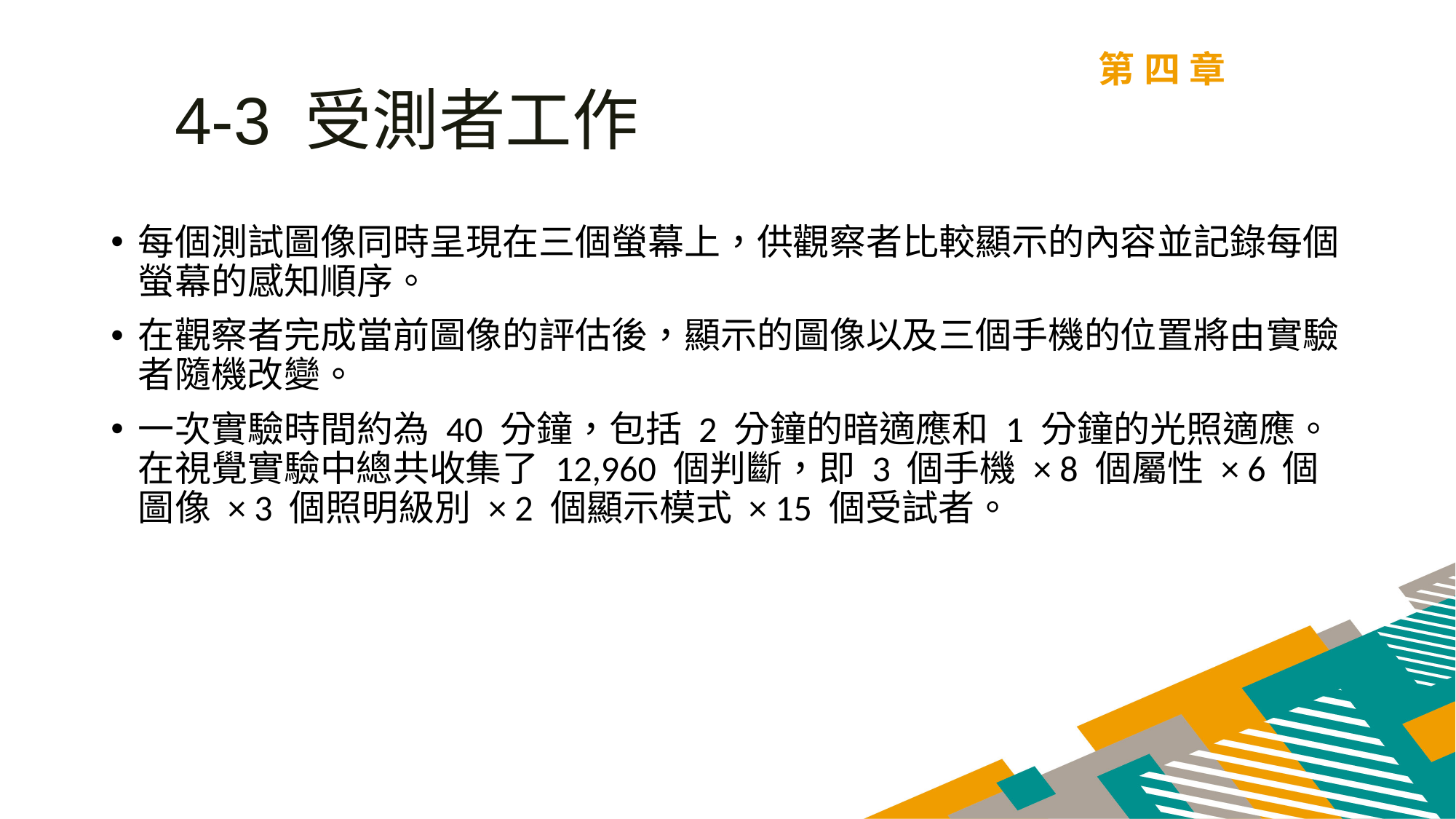

第四章
4-3 受測者工作
每個測試圖像同時呈現在三個螢幕上，供觀察者比較顯示的內容並記錄每個螢幕的感知順序。
在觀察者完成當前圖像的評估後，顯示的圖像以及三個手機的位置將由實驗者隨機改變。
一次實驗時間約為 40 分鐘，包括 2 分鐘的暗適應和 1 分鐘的光照適應。在視覺實驗中總共收集了 12,960 個判斷，即 3 個手機 × 8 個屬性 × 6 個圖像 × 3 個照明級別 × 2 個顯示模式 × 15 個受試者。